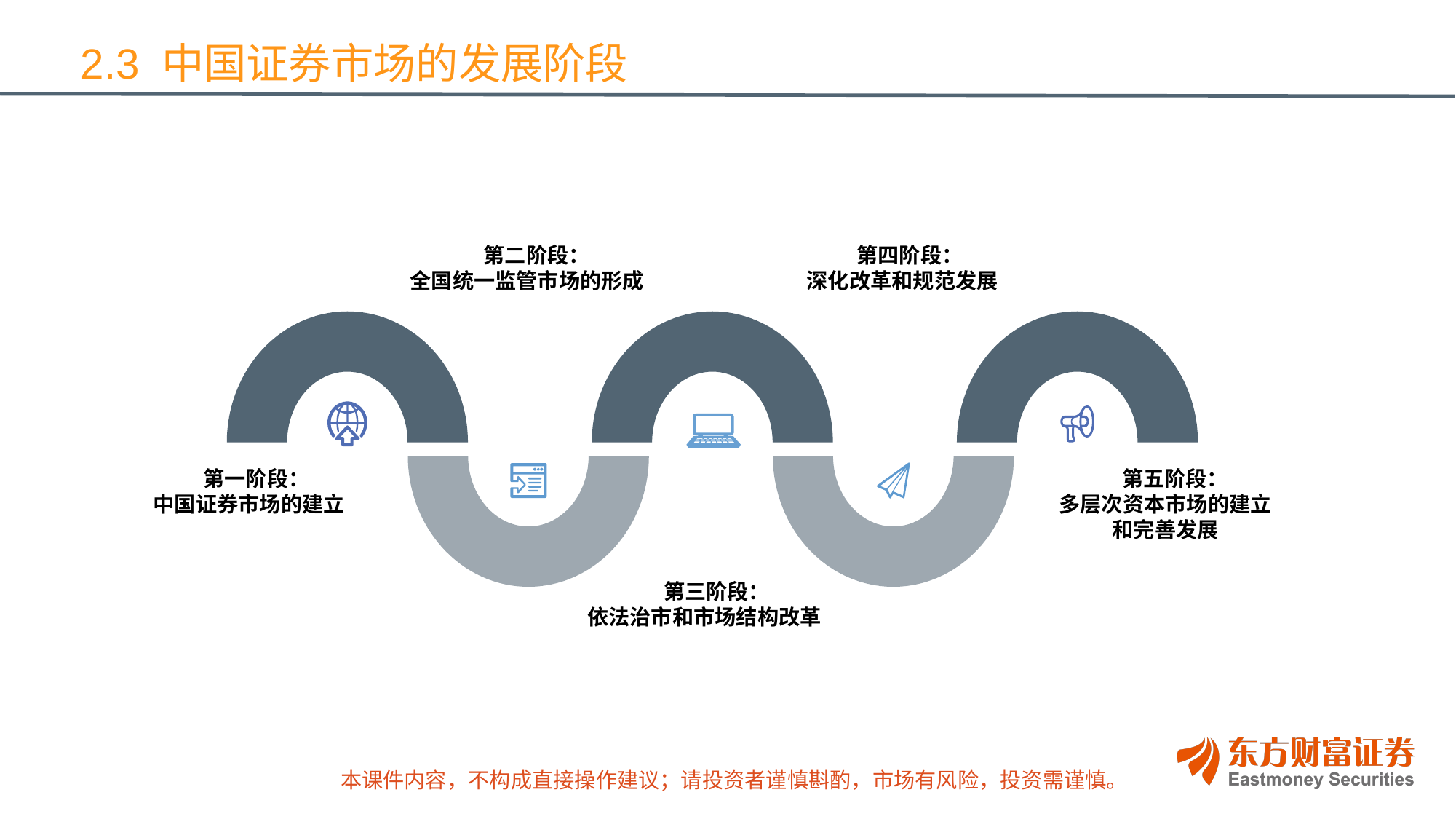

2.3 中国证券市场的发展阶段
   第⼆阶段：
全国统⼀监管市场的形成
  第四阶段：
深化改革和规范发展

  第⼀阶段：
中国证券市场的建立
   第五阶段：
多层次资本市场的建立和完善发展
    第三阶段：
依法治市和市场结构改革